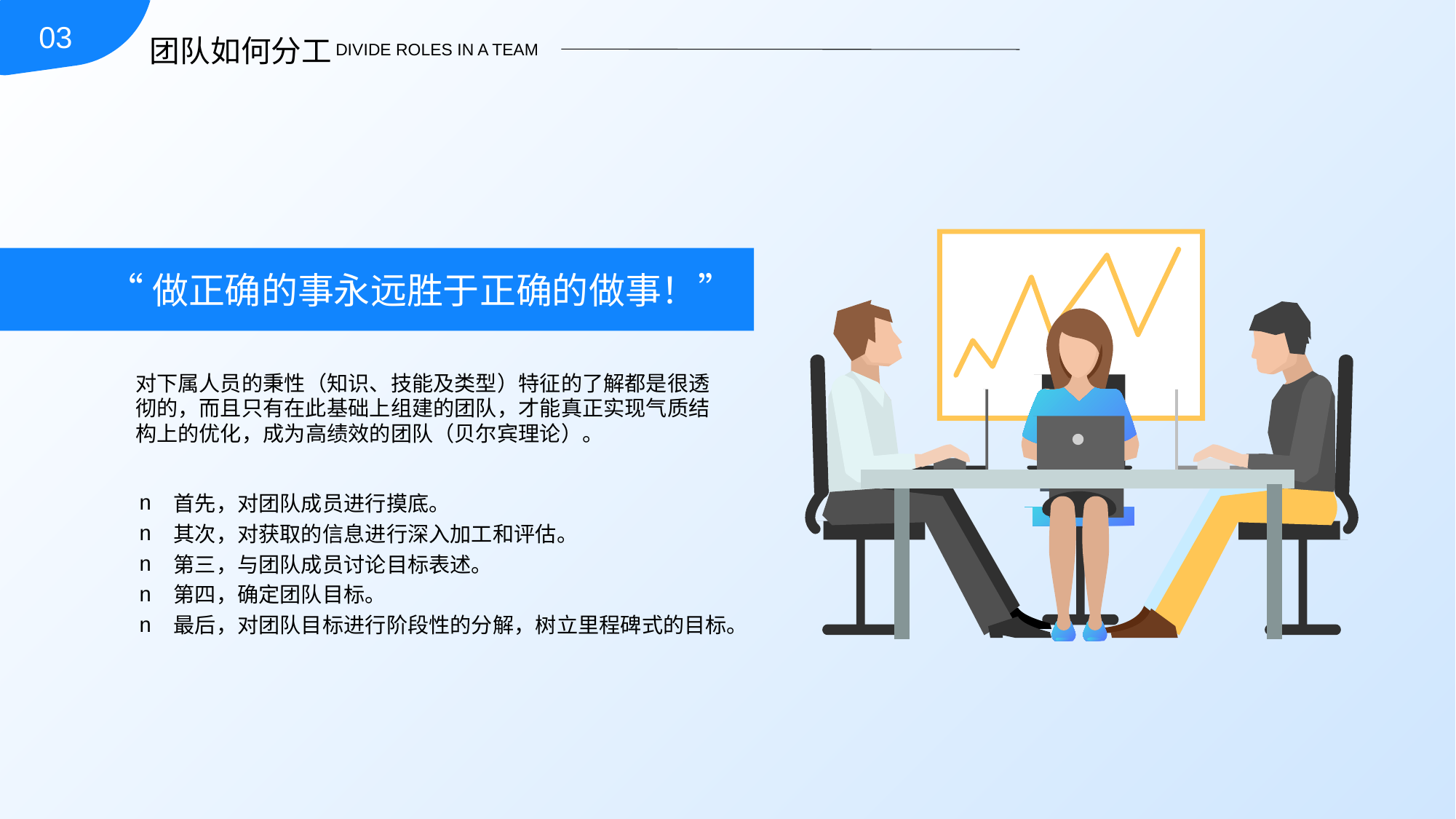

03
团队如何分工
DIVIDE ROLES IN A TEAM

“做正确的事永远胜于正确的做事！”
对下属人员的秉性（知识、技能及类型）特征的了解都是很透彻的，而且只有在此基础上组建的团队，才能真正实现气质结构上的优化，成为高绩效的团队（贝尔宾理论）。
首先，对团队成员进行摸底。
其次，对获取的信息进行深入加工和评估。
第三，与团队成员讨论目标表述。
第四，确定团队目标。
最后，对团队目标进行阶段性的分解，树立里程碑式的目标。